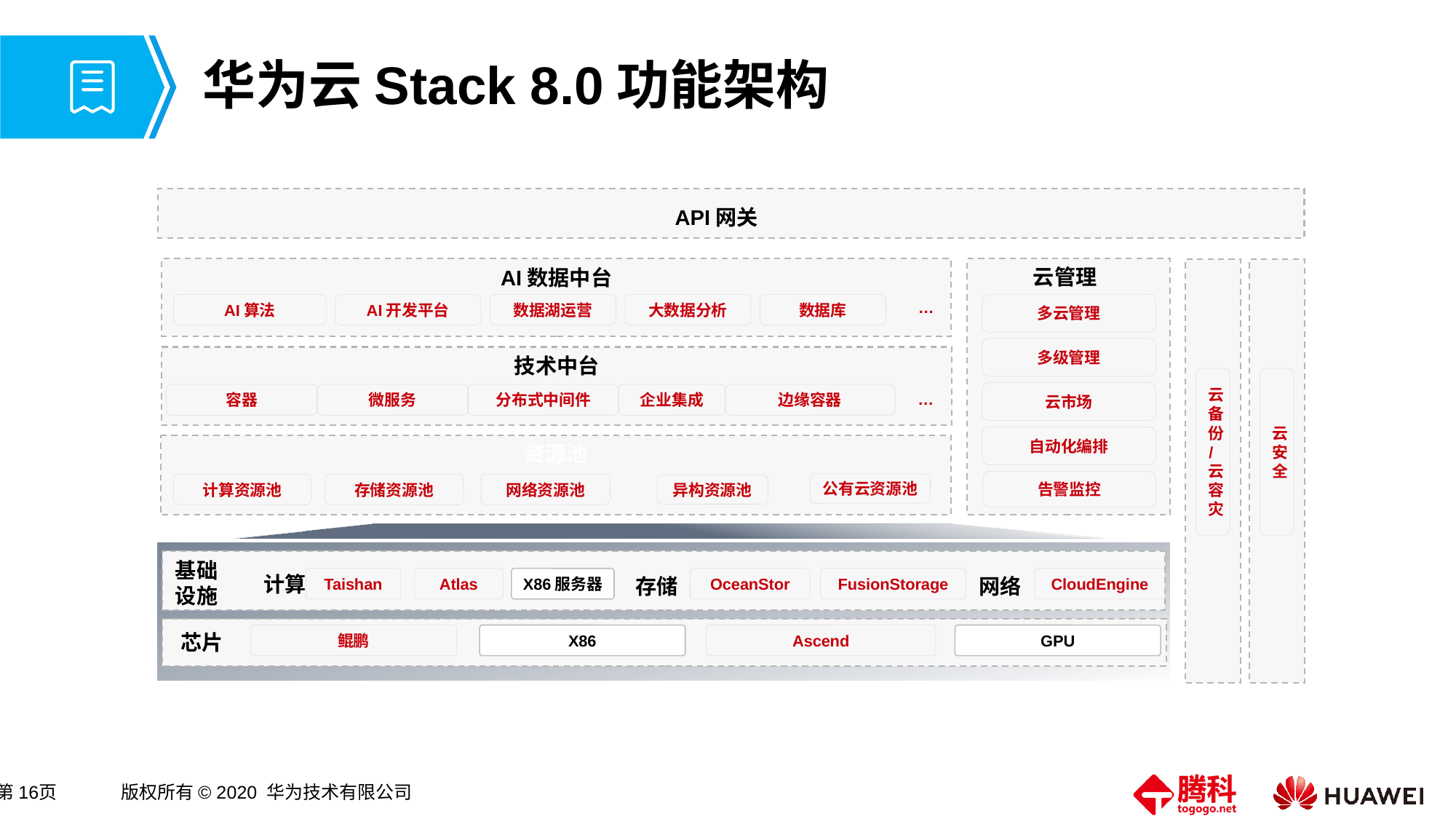

# 华为云Stack 8.0功能架构

API网关
AI数据中台

云管理

…
多云管理
AI算法
AI开发平台
数据湖运营
大数据分析
数据库
多级管理
技术中台
云备份/云容灾
云安全
云市场
容器
微服务
分布式中间件
企业集成
边缘容器
…
自动化编排
资源池
告警监控
公有云资源池
计算资源池
存储资源池
网络资源池
异构资源池

基础设施
计算
存储
网络
Taishan
Atlas
X86服务器
OceanStor
FusionStorage
CloudEngine

 芯片
鲲鹏
X86
Ascend
GPU